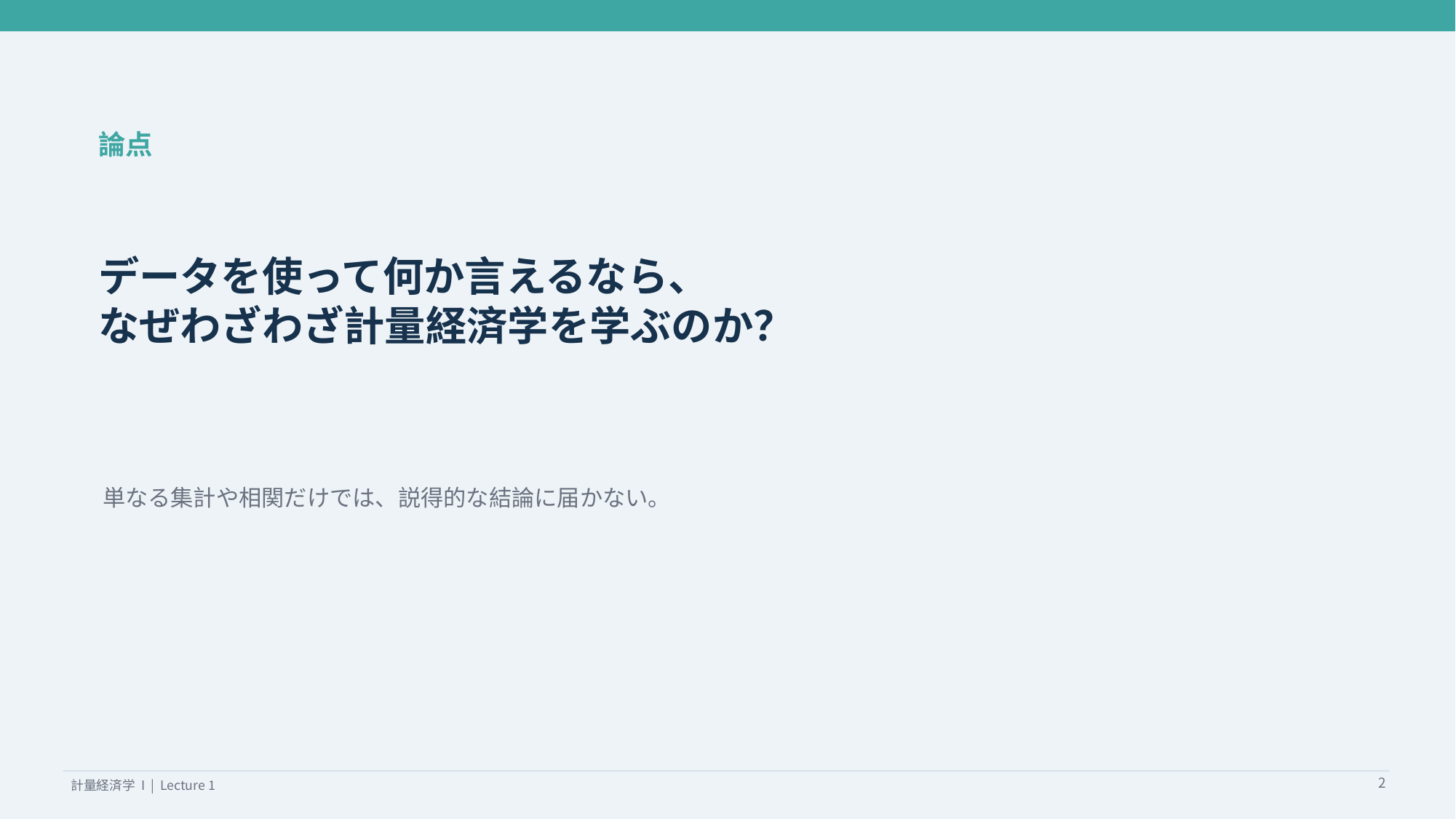

論点
データを使って何か言えるなら、
なぜわざわざ計量経済学を学ぶのか？
単なる集計や相関だけでは、説得的な結論に届かない。

2
計量経済学 I  |  Lecture 1